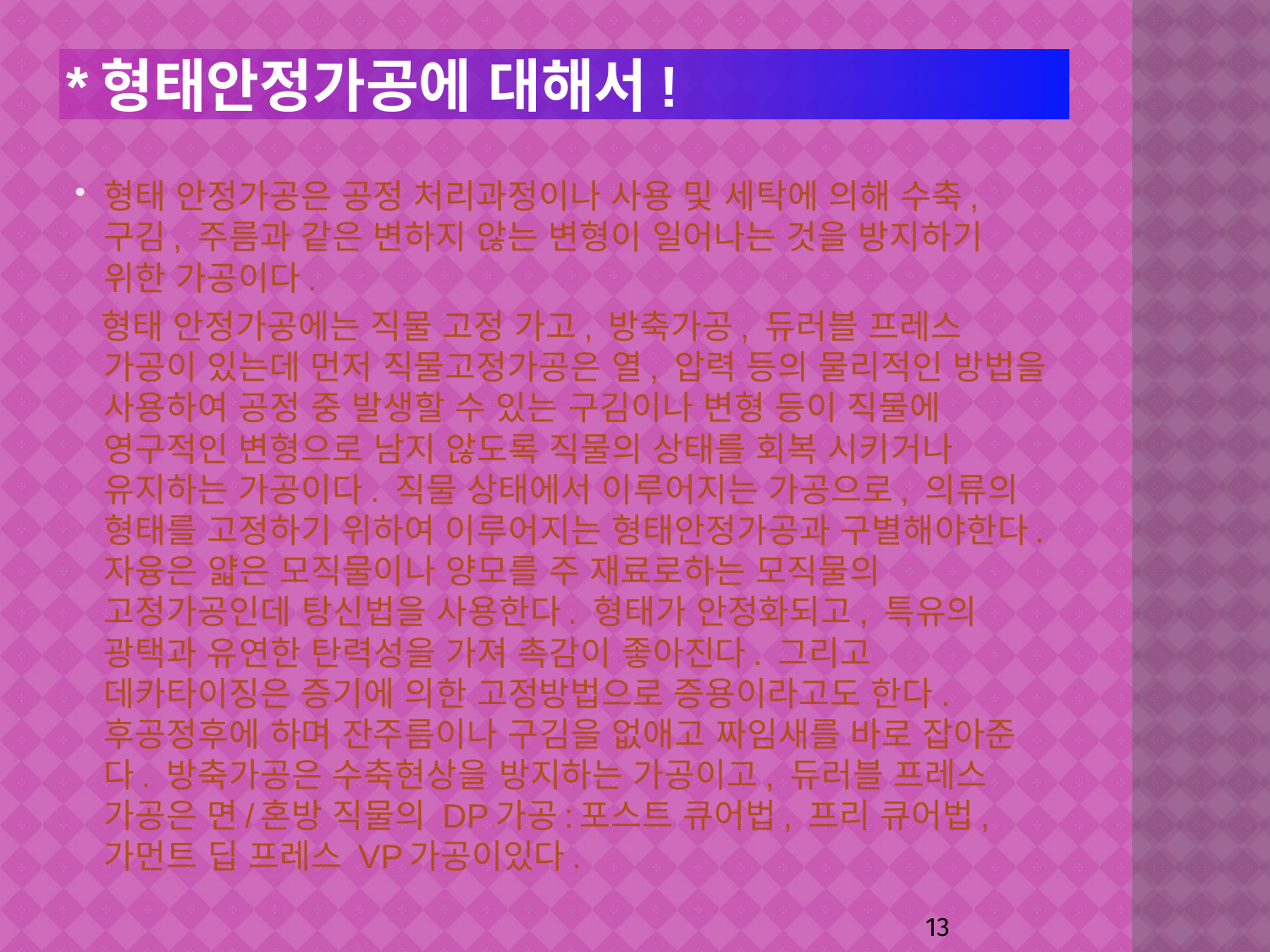

# *형태안정가공에 대해서!
형태 안정가공은 공정 처리과정이나 사용 및 세탁에 의해 수축, 구김, 주름과 같은 변하지 않는 변형이 일어나는 것을 방지하기 위한 가공이다.
  형태 안정가공에는 직물 고정 가고, 방축가공, 듀러블 프레스 가공이 있는데 먼저 직물고정가공은 열, 압력 등의 물리적인 방법을 사용하여 공정 중 발생할 수 있는 구김이나 변형 등이 직물에 영구적인 변형으로 남지 않도록 직물의 상태를 회복 시키거나 유지하는 가공이다. 직물 상태에서 이루어지는 가공으로, 의류의 형태를 고정하기 위하여 이루어지는 형태안정가공과 구별해야한다. 자융은 얇은 모직물이나 양모를 주 재료로하는 모직물의 고정가공인데 탕신법을 사용한다. 형태가 안정화되고, 특유의 광택과 유연한 탄력성을 가져 촉감이 좋아진다. 그리고 데카타이징은 증기에 의한 고정방법으로 증용이라고도 한다. 후공정후에 하며 잔주름이나 구김을 없애고 짜임새를 바로 잡아준다. 방축가공은 수축현상을 방지하는 가공이고, 듀러블 프레스 가공은 면/혼방 직물의 DP가공:포스트 큐어법, 프리 큐어법, 가먼트 딥 프레스 VP가공이있다.
13